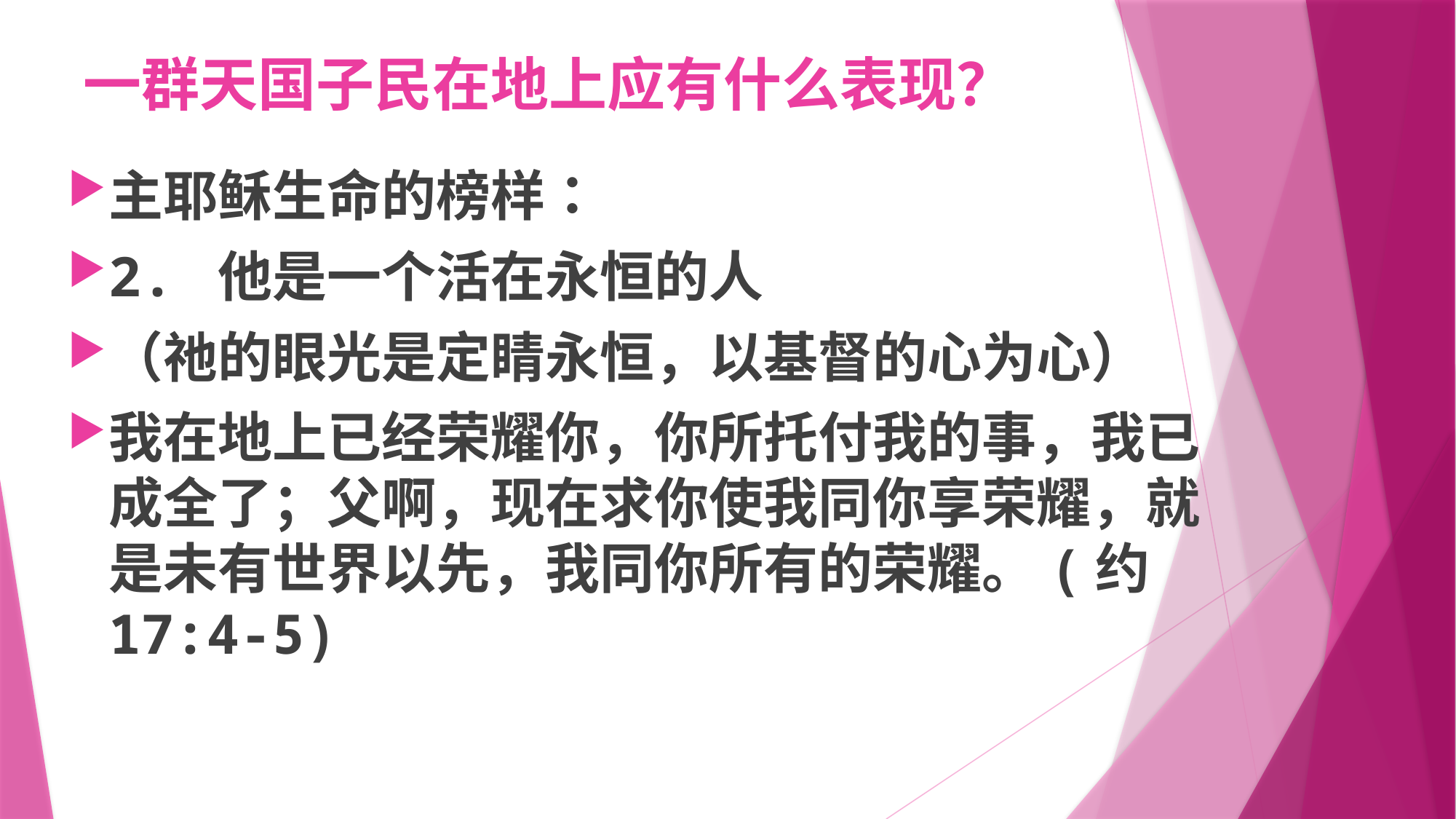

# 一群天国子民在地上应有什么表现？
主耶稣生命的榜样：
2.	他是一个活在永恒的人
（祂的眼光是定睛永恒，以基督的心为心）
我在地上已经荣耀你，你所托付我的事，我已成全了；父啊，现在求你使我同你享荣耀，就是未有世界以先，我同你所有的荣耀。(约17:4-5)